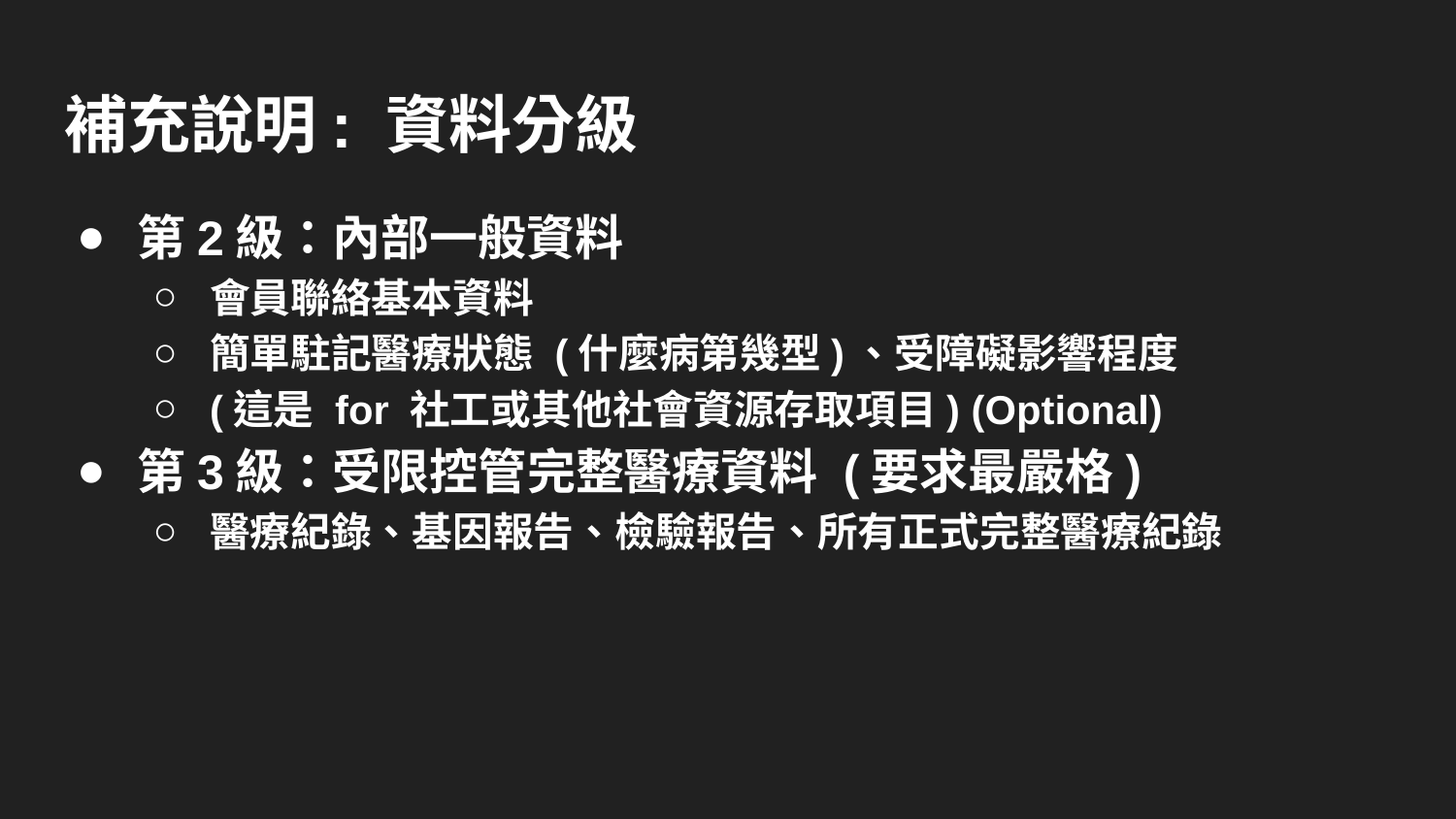

# 補充說明: 資料分級
第2級：內部一般資料
會員聯絡基本資料
簡單駐記醫療狀態 (什麼病第幾型)、受障礙影響程度
(這是 for 社工或其他社會資源存取項目) (Optional)
第3級：受限控管完整醫療資料 (要求最嚴格)
醫療紀錄、基因報告、檢驗報告、所有正式完整醫療紀錄